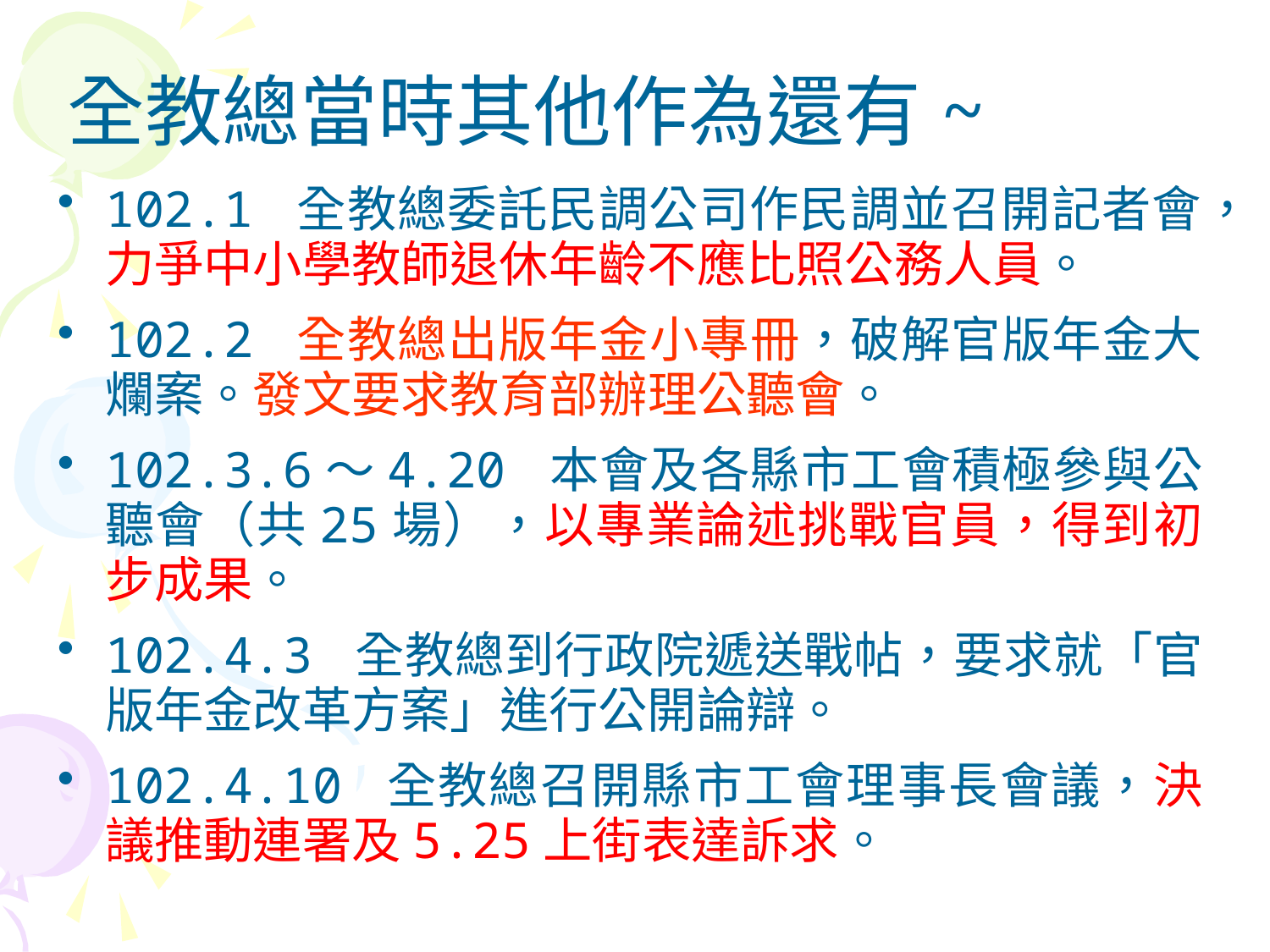

全教總當時其他作為還有~
102.1 全教總委託民調公司作民調並召開記者會，力爭中小學教師退休年齡不應比照公務人員。
102.2 全教總出版年金小專冊，破解官版年金大爛案。發文要求教育部辦理公聽會。
102.3.6～4.20 本會及各縣市工會積極參與公聽會（共25場），以專業論述挑戰官員，得到初步成果。
102.4.3 全教總到行政院遞送戰帖，要求就「官版年金改革方案」進行公開論辯。
102.4.10 全教總召開縣市工會理事長會議，決議推動連署及5.25上街表達訴求。